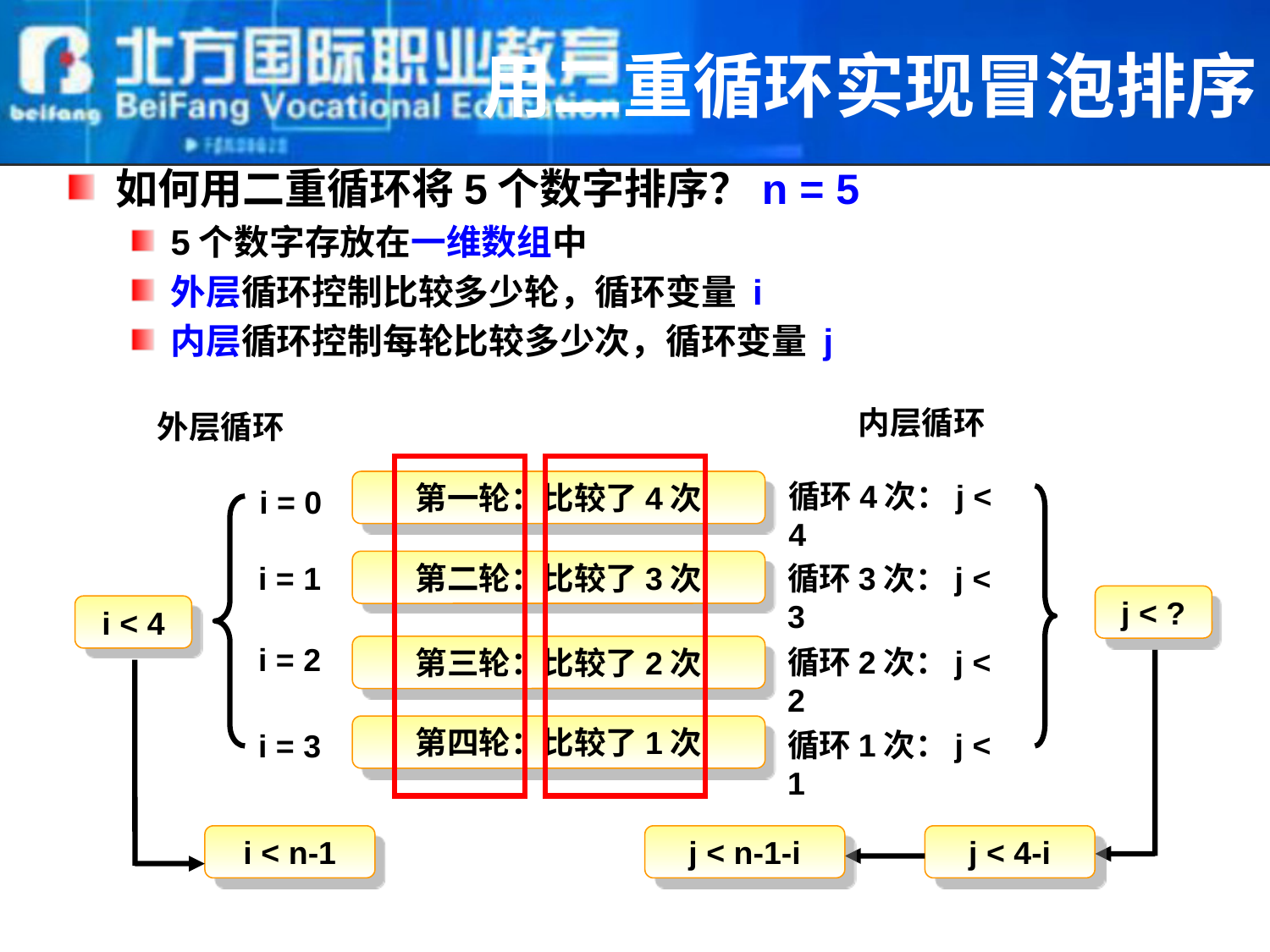

# 用二重循环实现冒泡排序
如何用二重循环将5个数字排序？n = 5
5个数字存放在一维数组中
外层循环控制比较多少轮，循环变量 i
内层循环控制每轮比较多少次，循环变量 j
内层循环
外层循环

循环4次：j < 4
第一轮：比较了4次
i = 0

第二轮：比较了3次
循环3次：j < 3
i = 1
j < ?
i < 4
i = 2
循环2次：j < 2
第三轮：比较了2次

第四轮：比较了1次
循环1次：j < 1
i = 3
i < n-1
j < n-1-i
j < 4-i